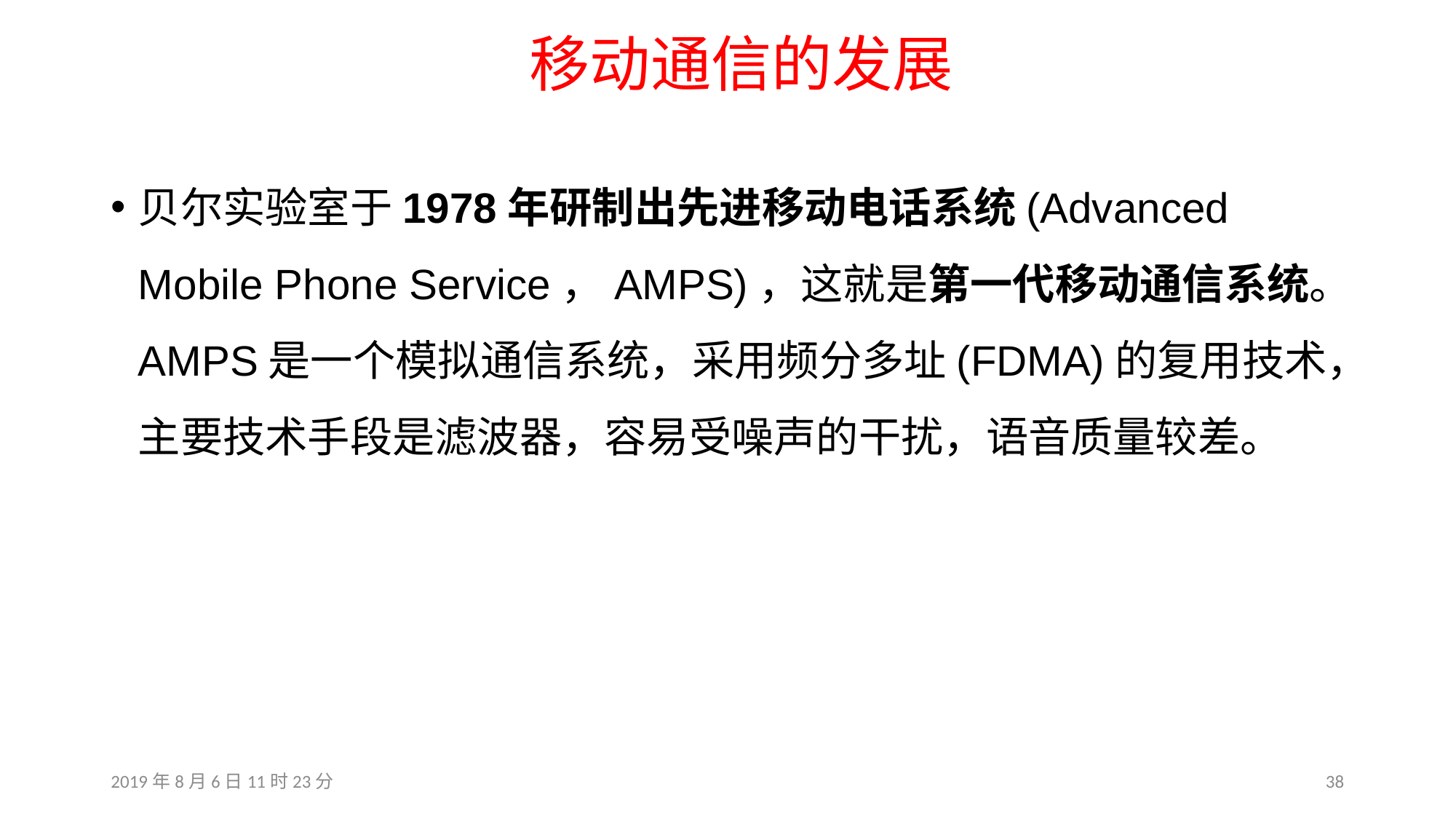

移动通信的发展
贝尔实验室于1978年研制出先进移动电话系统(Advanced Mobile Phone Service，AMPS)，这就是第一代移动通信系统。AMPS是一个模拟通信系统，采用频分多址(FDMA)的复用技术，主要技术手段是滤波器，容易受噪声的干扰，语音质量较差。
2019年8月6日11时23分

38